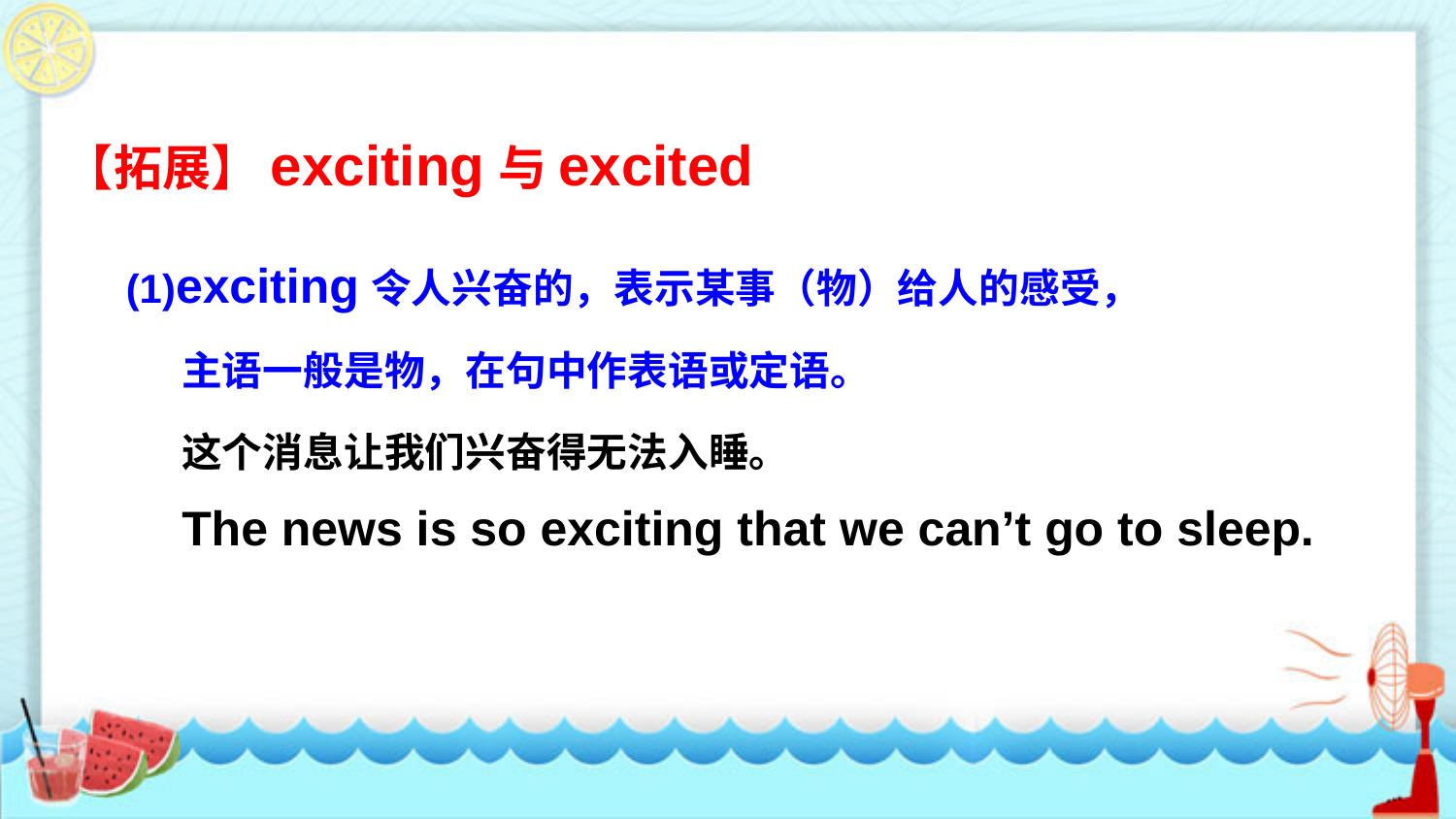

【拓展】exciting与excited
(1)exciting令人兴奋的，表示某事（物）给人的感受，
     主语一般是物，在句中作表语或定语。
     这个消息让我们兴奋得无法入睡。
     The news is so exciting that we can’t go to sleep.